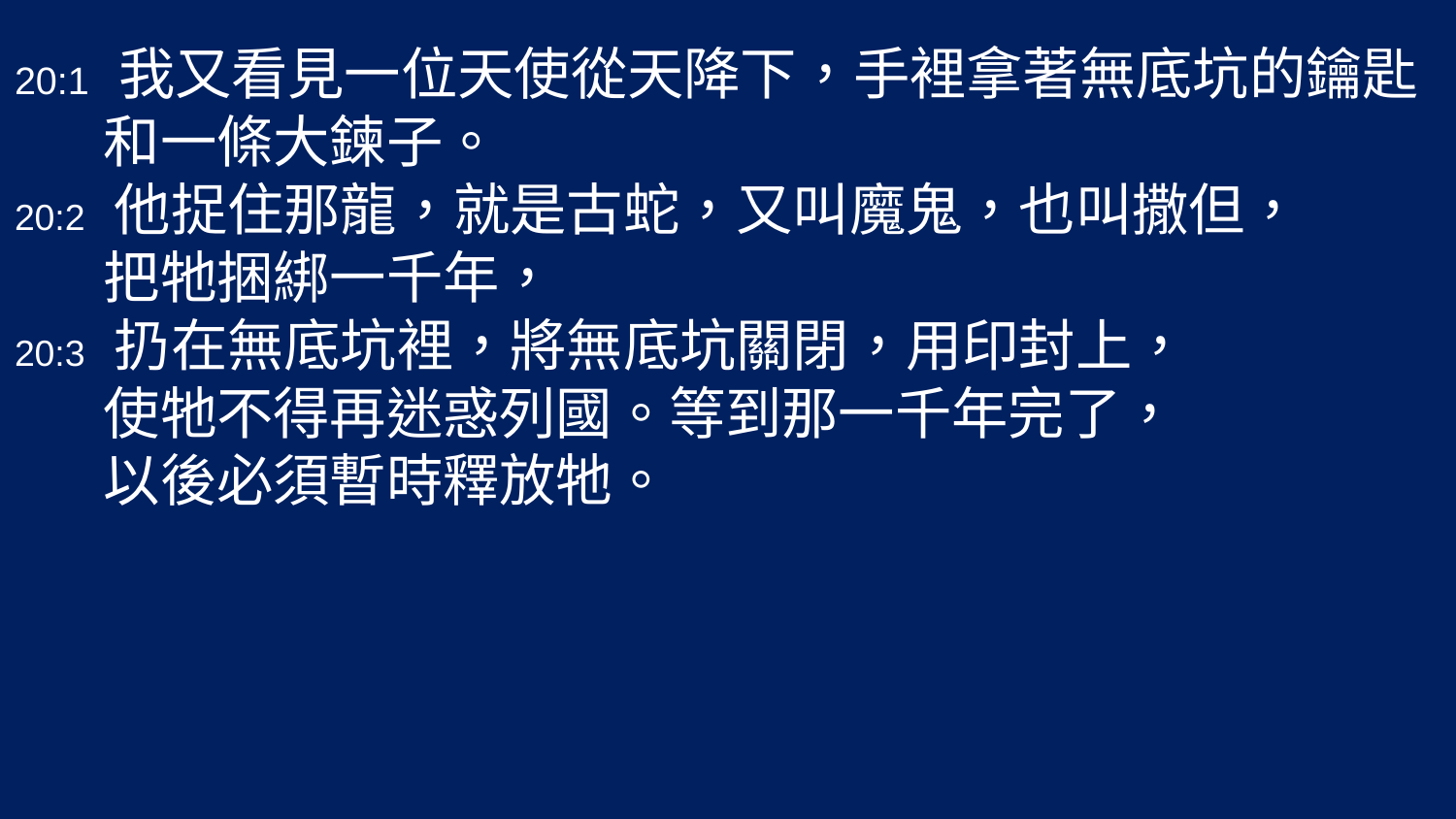

20:1 我又看見一位天使從天降下，手裡拿著無底坑的鑰匙
      和一條大鍊子。
20:2 他捉住那龍，就是古蛇，又叫魔鬼，也叫撒但，
      把牠捆綁一千年，
20:3 扔在無底坑裡，將無底坑關閉，用印封上，
      使牠不得再迷惑列國。等到那一千年完了，
      以後必須暫時釋放牠。